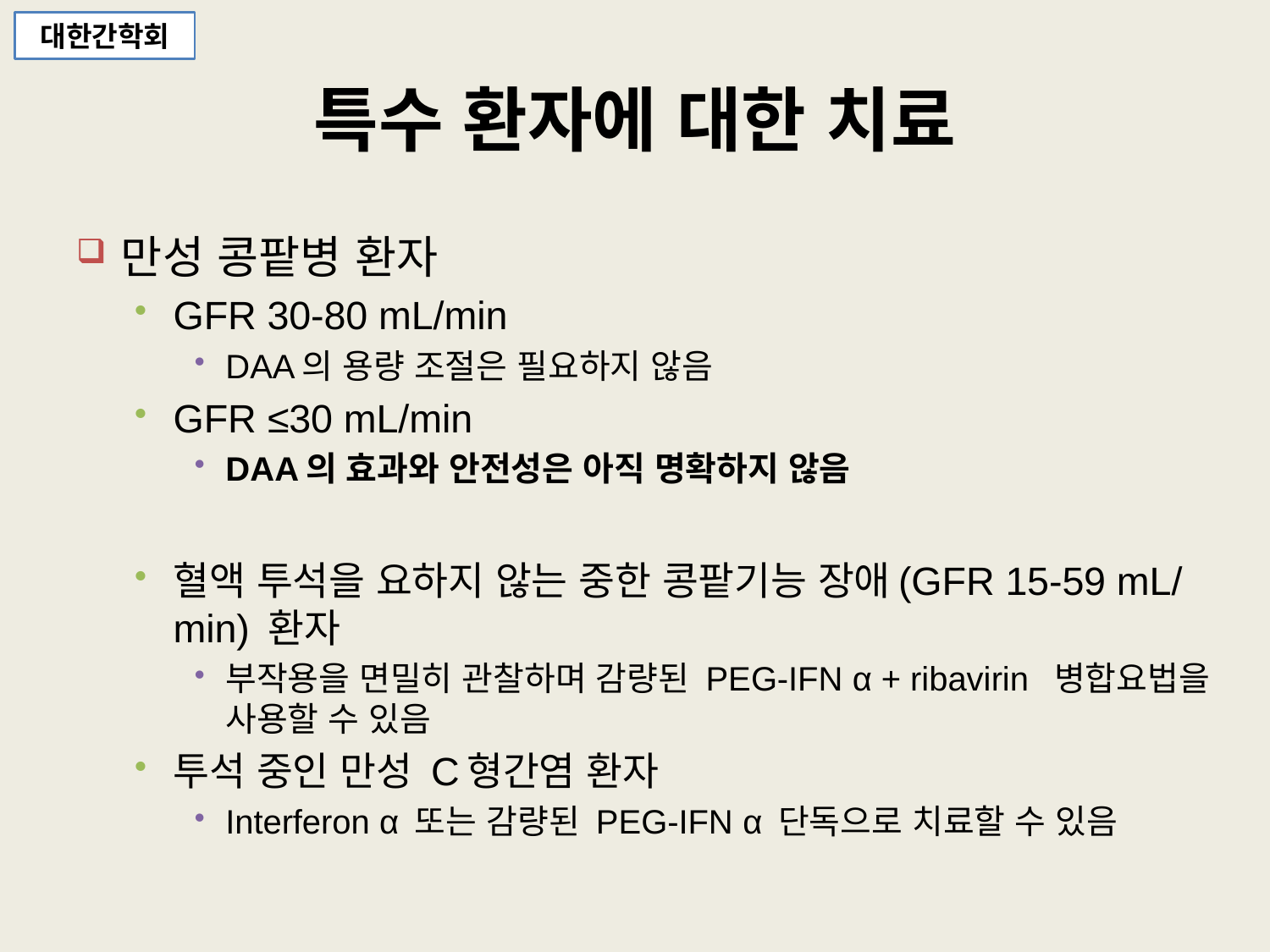

대한간학회
# 특수 환자에 대한 치료
만성 콩팥병 환자
GFR 30-80 mL/min
DAA의 용량 조절은 필요하지 않음
GFR ≤30 mL/min
DAA의 효과와 안전성은 아직 명확하지 않음

혈액 투석을 요하지 않는 중한 콩팥기능 장애(GFR 15-59 mL/min) 환자
부작용을 면밀히 관찰하며 감량된 PEG-IFN α + ribavirin  병합요법을 사용할 수 있음
투석 중인 만성 C형간염 환자
Interferon α 또는 감량된 PEG-IFN α 단독으로 치료할 수 있음